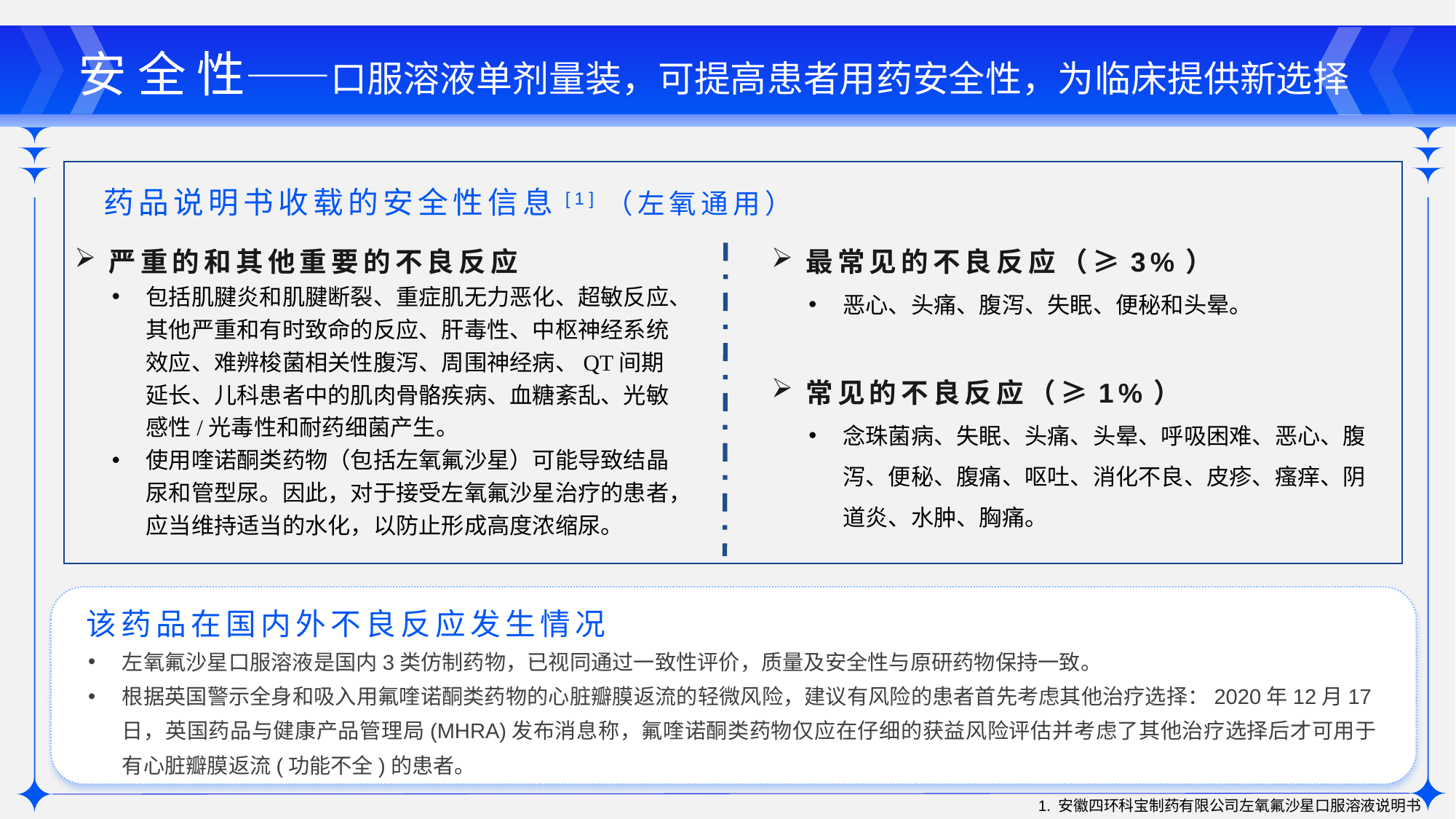

安 全 性——口服溶液单剂量装，可提高患者用药安全性，为临床提供新选择

药品说明书收载的安全性信息[1]（左氧通用）
最常见的不良反应（≥3%）
恶心、头痛、腹泻、失眠、便秘和头晕。

常见的不良反应（≥1%）
念珠菌病、失眠、头痛、头晕、呼吸困难、恶心、腹泻、便秘、腹痛、呕吐、消化不良、皮疹、瘙痒、阴道炎、水肿、胸痛。
严重的和其他重要的不良反应
包括肌腱炎和肌腱断裂、重症肌无力恶化、超敏反应、其他严重和有时致命的反应、肝毒性、中枢神经系统效应、难辨梭菌相关性腹泻、周围神经病、QT间期延长、儿科患者中的肌肉骨骼疾病、血糖紊乱、光敏感性/光毒性和耐药细菌产生。
使用喹诺酮类药物（包括左氧氟沙星）可能导致结晶尿和管型尿。因此，对于接受左氧氟沙星治疗的患者，应当维持适当的水化，以防止形成高度浓缩尿。

该药品在国内外不良反应发生情况
左氧氟沙星口服溶液是国内3类仿制药物，已视同通过一致性评价，质量及安全性与原研药物保持一致。
根据英国警示全身和吸入用氟喹诺酮类药物的心脏瓣膜返流的轻微风险，建议有风险的患者首先考虑其他治疗选择：2020年12月17日，英国药品与健康产品管理局(MHRA)发布消息称，氟喹诺酮类药物仅应在仔细的获益风险评估并考虑了其他治疗选择后才可用于有心脏瓣膜返流(功能不全)的患者。
1. 安徽四环科宝制药有限公司左氧氟沙星口服溶液说明书